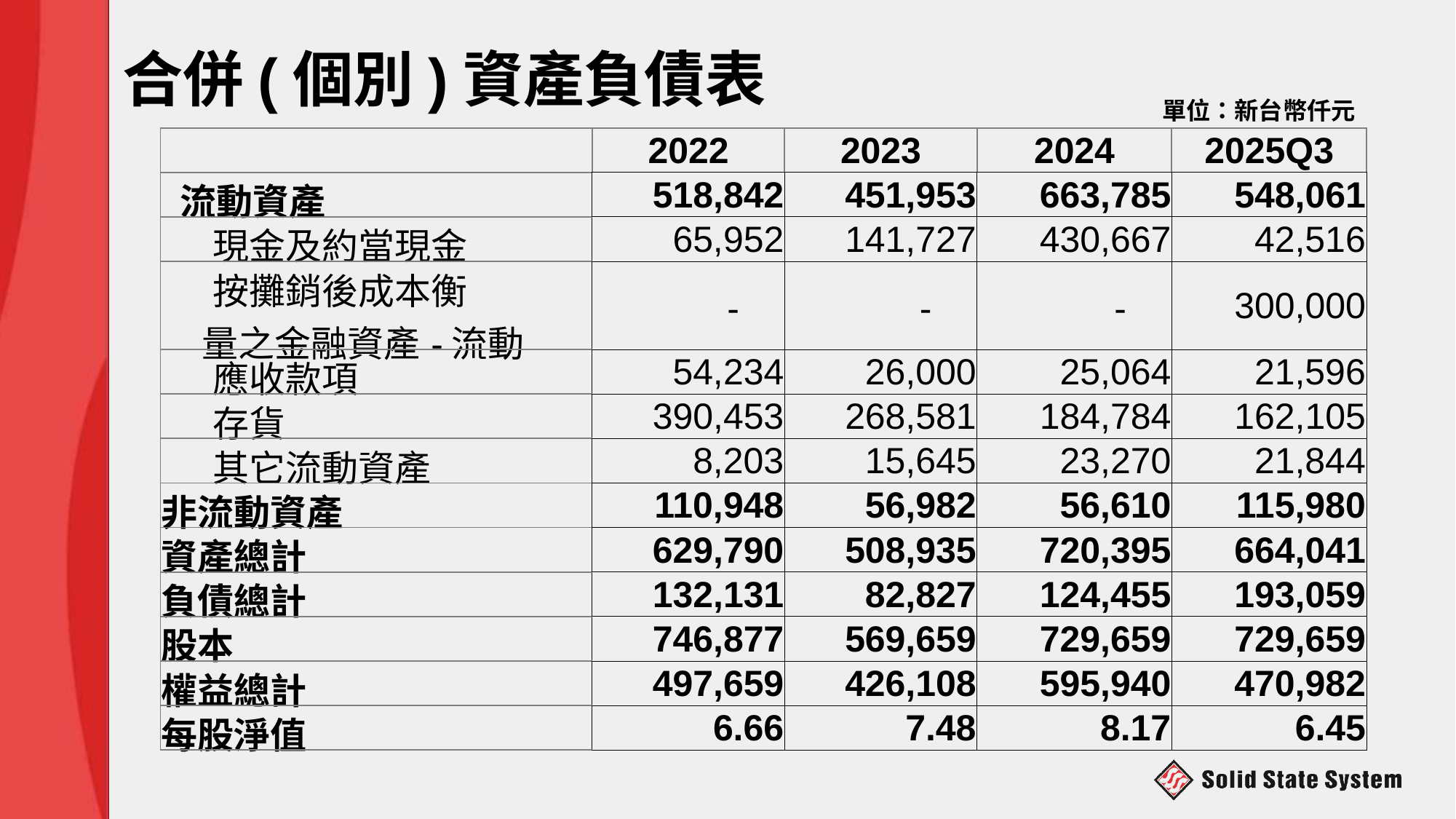

# 合併(個別)資產負債表
單位：新台幣仟元
|  | 2022 | 2023 | 2024 | 2025Q3 |
| --- | --- | --- | --- | --- |
| 流動資產 | 518,842 | 451,953 | 663,785 | 548,061 |
| 現金及約當現金 | 65,952 | 141,727 | 430,667 | 42,516 |
| 按攤銷後成本衡 量之金融資產-流動 | - | - | - | 300,000 |
| 應收款項 | 54,234 | 26,000 | 25,064 | 21,596 |
| 存貨 | 390,453 | 268,581 | 184,784 | 162,105 |
| 其它流動資產 | 8,203 | 15,645 | 23,270 | 21,844 |
| 非流動資產 | 110,948 | 56,982 | 56,610 | 115,980 |
| 資產總計 | 629,790 | 508,935 | 720,395 | 664,041 |
| 負債總計 | 132,131 | 82,827 | 124,455 | 193,059 |
| 股本 | 746,877 | 569,659 | 729,659 | 729,659 |
| 權益總計 | 497,659 | 426,108 | 595,940 | 470,982 |
| 每股淨值 | 6.66 | 7.48 | 8.17 | 6.45 |